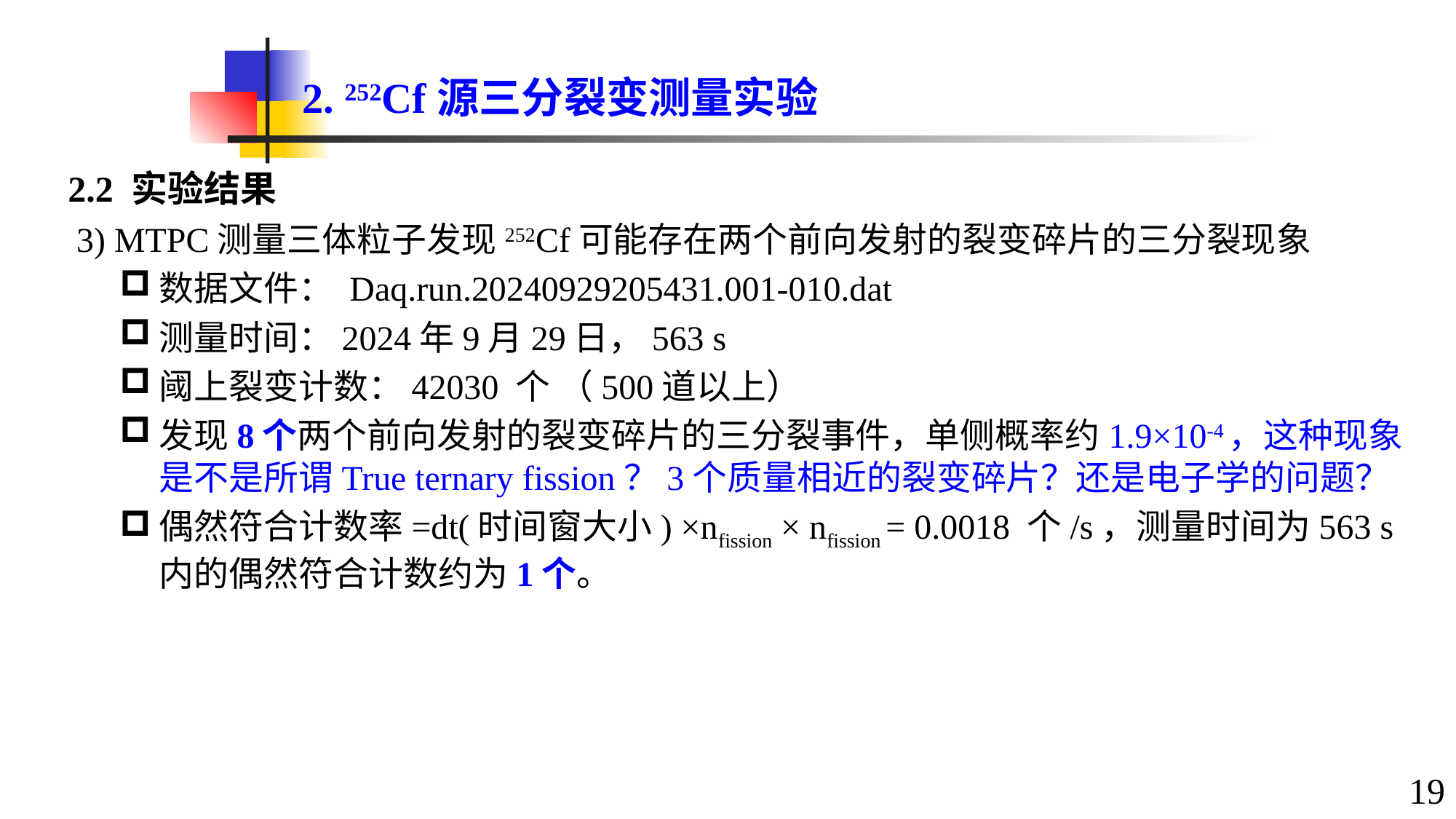

2. 252Cf源三分裂变测量实验
2.2 实验结果
3) MTPC测量三体粒子发现252Cf可能存在两个前向发射的裂变碎片的三分裂现象
数据文件： Daq.run.20240929205431.001-010.dat
测量时间：2024年9月29日，563 s
阈上裂变计数：42030 个 （500道以上）
发现8个两个前向发射的裂变碎片的三分裂事件，单侧概率约1.9×10-4，这种现象是不是所谓True ternary fission？3个质量相近的裂变碎片？还是电子学的问题？
偶然符合计数率=dt(时间窗大小) ×nfission × nfission = 0.0018 个/s，测量时间为563 s内的偶然符合计数约为1个。

19